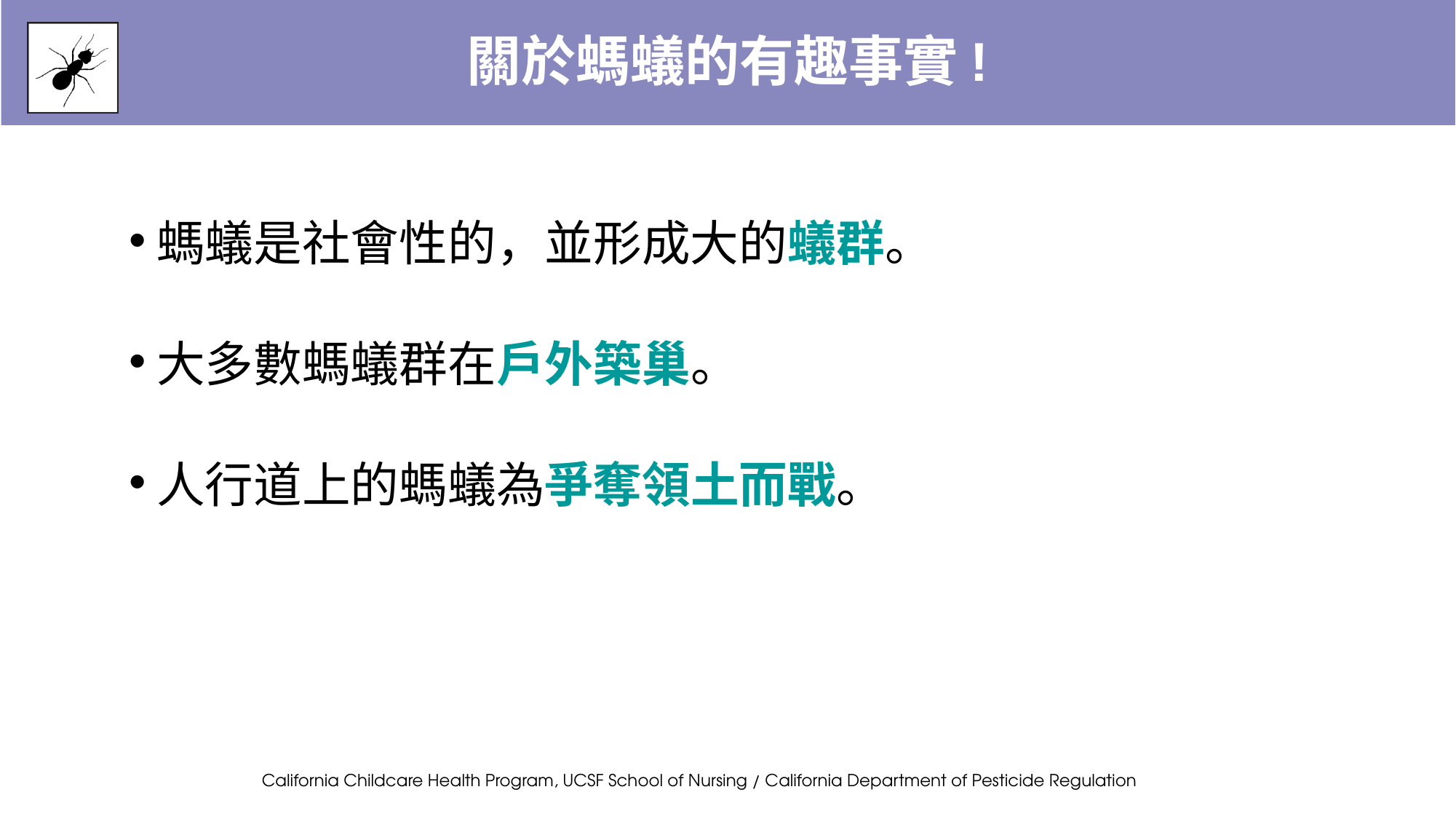

關於螞蟻的有趣事實!
螞蟻是社會性的，並形成大的蟻群。
大多數螞蟻群在戶外築巢。
人行道上的螞蟻為爭奪領土而戰。